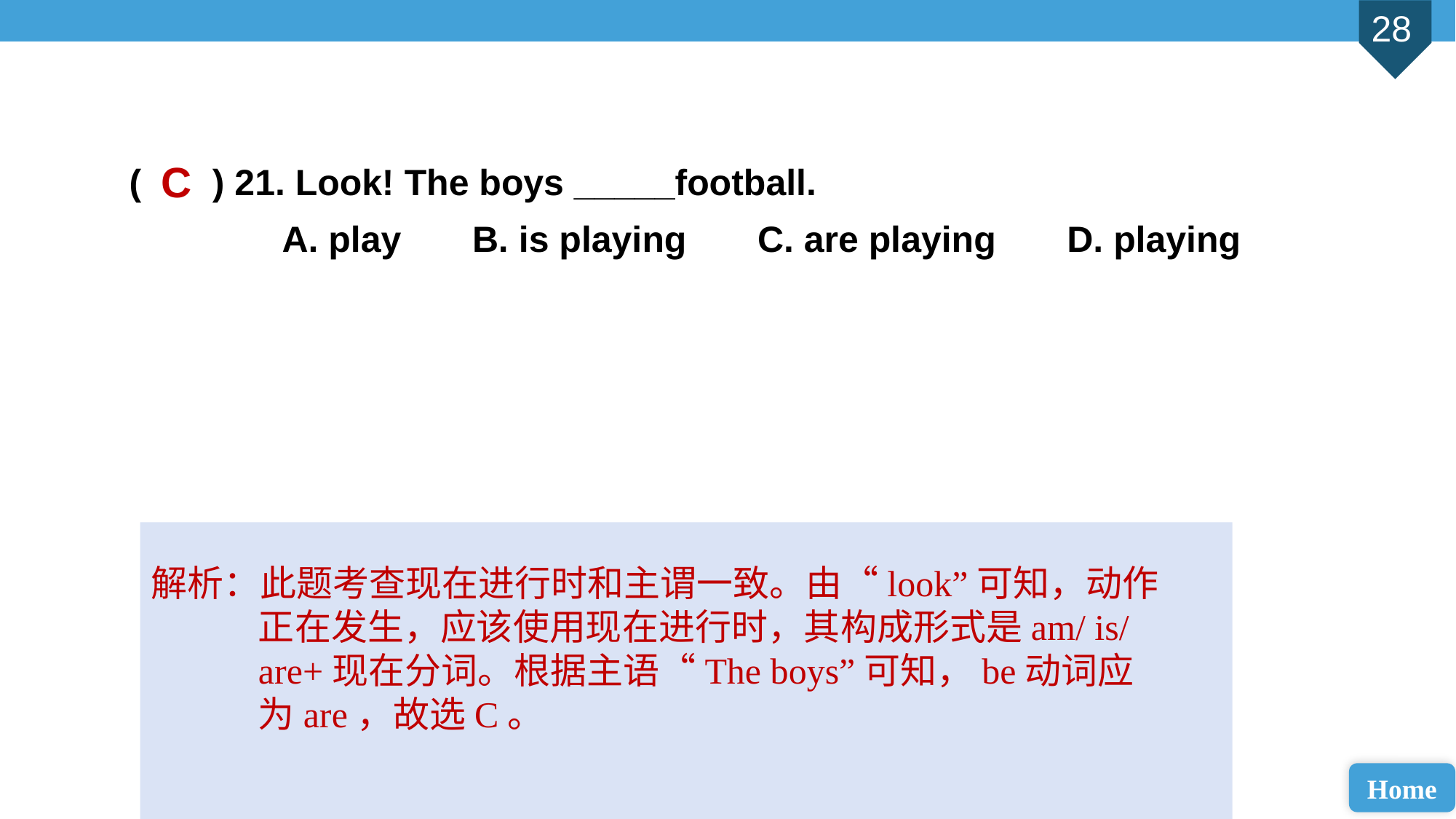

(       ) 21. Look! The boys _____football.
               A. play       B. is playing       C. are playing       D. playing
C

解析：此题考查现在进行时和主谓一致。由“look”可知，动作正在发生，应该使用现在进行时，其构成形式是am/ is/ are+现在分词。根据主语“The boys”可知，be动词应为are，故选C。